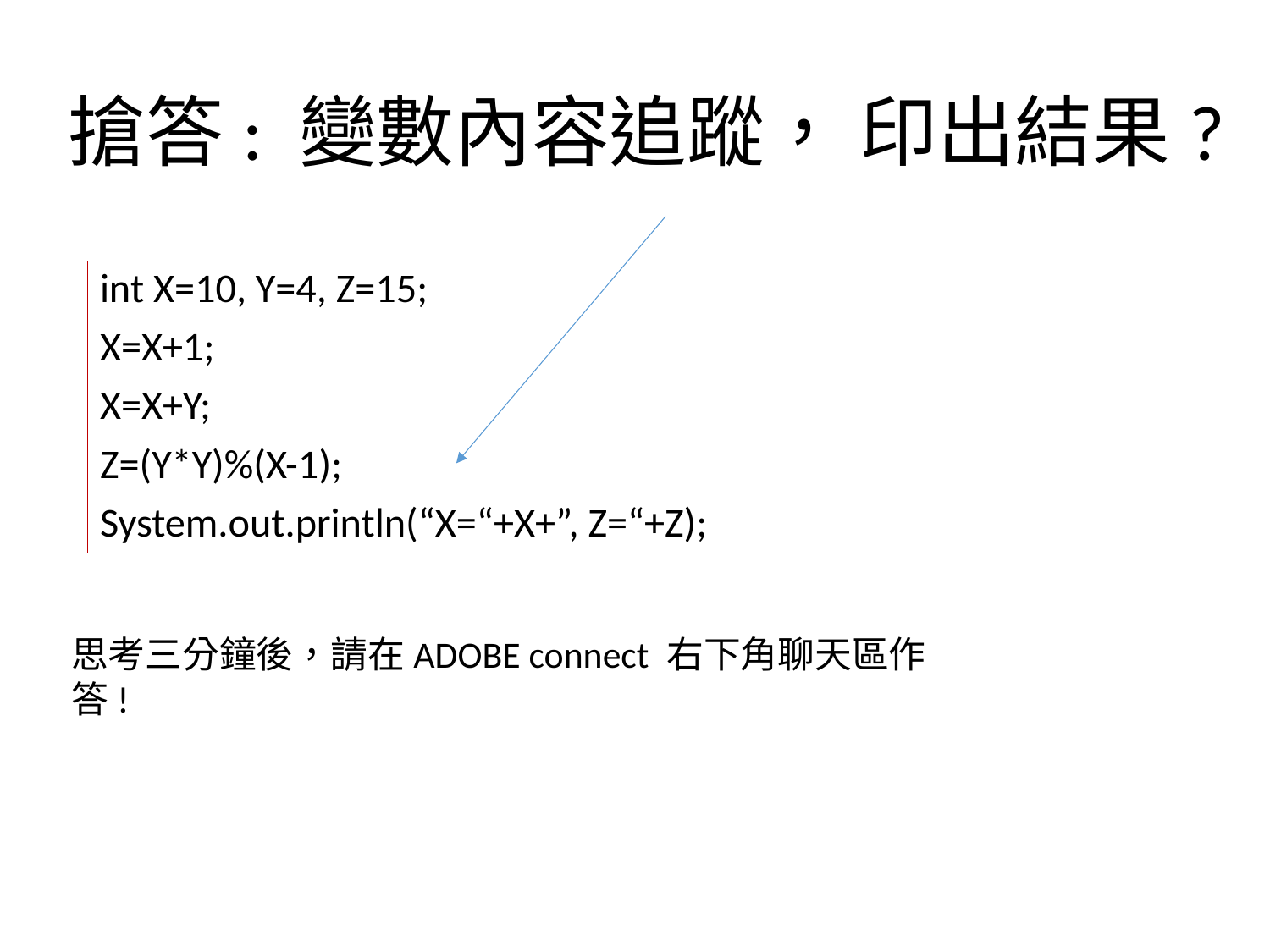

# 搶答: 變數內容追蹤， 印出結果?
int X=10, Y=4, Z=15;
X=X+1;
X=X+Y;
Z=(Y*Y)%(X-1);
System.out.println(“X=“+X+”, Z=“+Z);
思考三分鐘後，請在ADOBE connect 右下角聊天區作答!